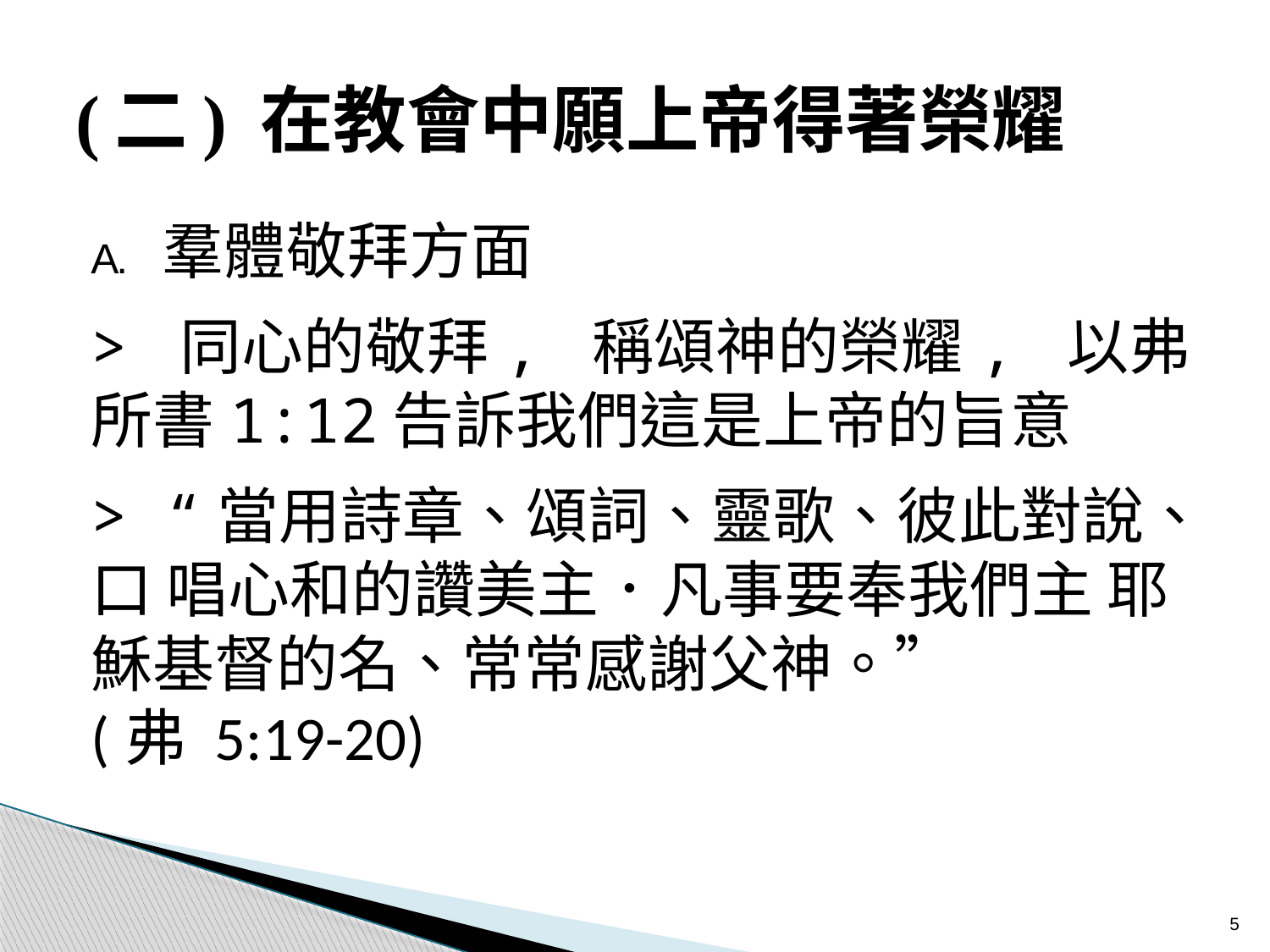

# (二) 在教會中願上帝得著榮耀
羣體敬拜方面
> 同心的敬拜, 稱頌神的榮耀, 以弗所書1:12告訴我們這是上帝的旨意
> “當用詩章、頌詞、靈歌、彼此對說、口 唱心和的讚美主．凡事要奉我們主 耶穌基督的名、常常感謝父神。”
(弗 5:19-20)

5